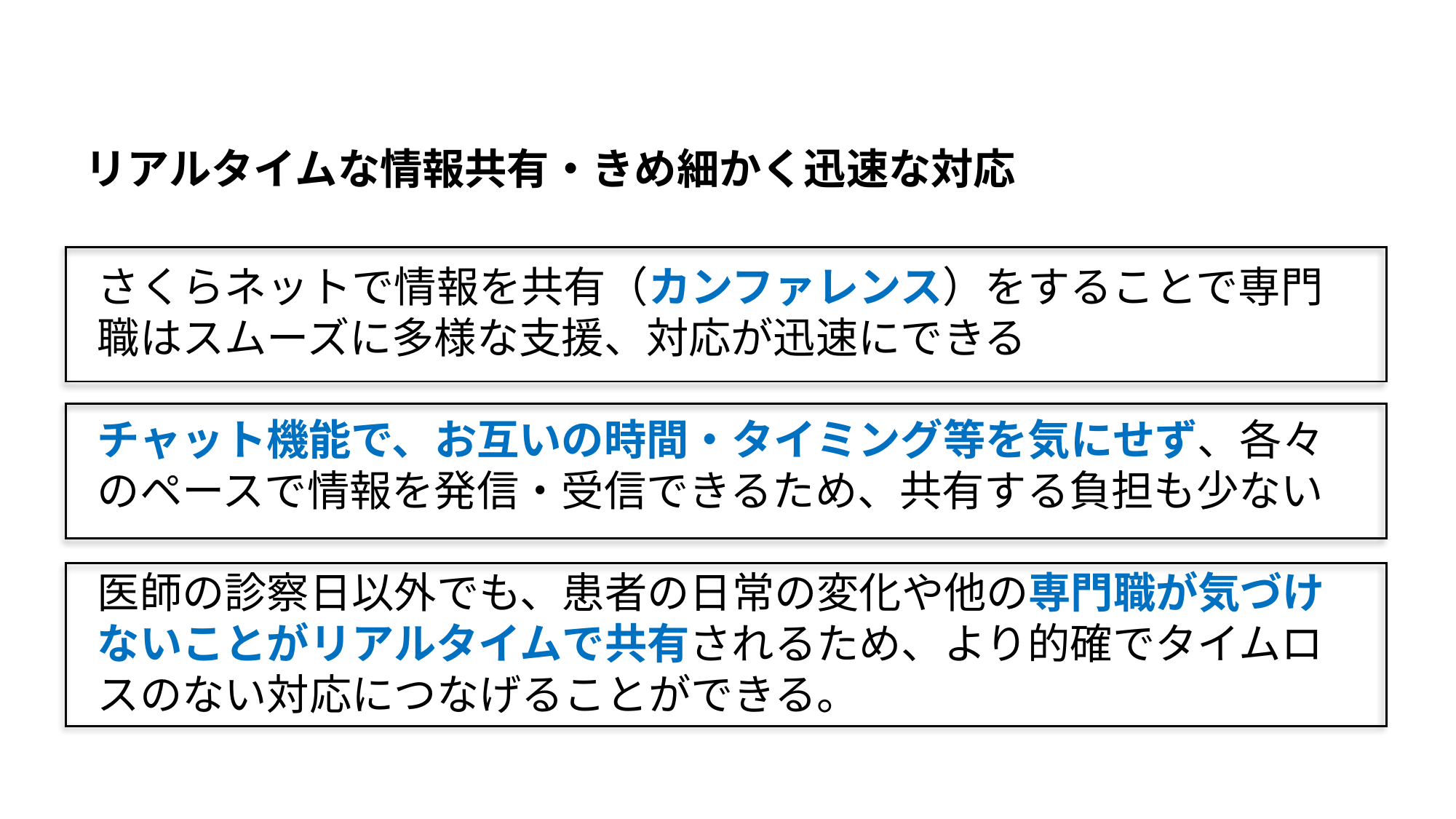

リアルタイムな情報共有・きめ細かく迅速な対応

さくらネットで情報を共有（カンファレンス）をすることで専門職はスムーズに多様な支援、対応が迅速にできる

チャット機能で、お互いの時間・タイミング等を気にせず、各々のペースで情報を発信・受信できるため、共有する負担も少ない

医師の診察日以外でも、患者の日常の変化や他の専門職が気づけないことがリアルタイムで共有されるため、より的確でタイムロスのない対応につなげることができる。